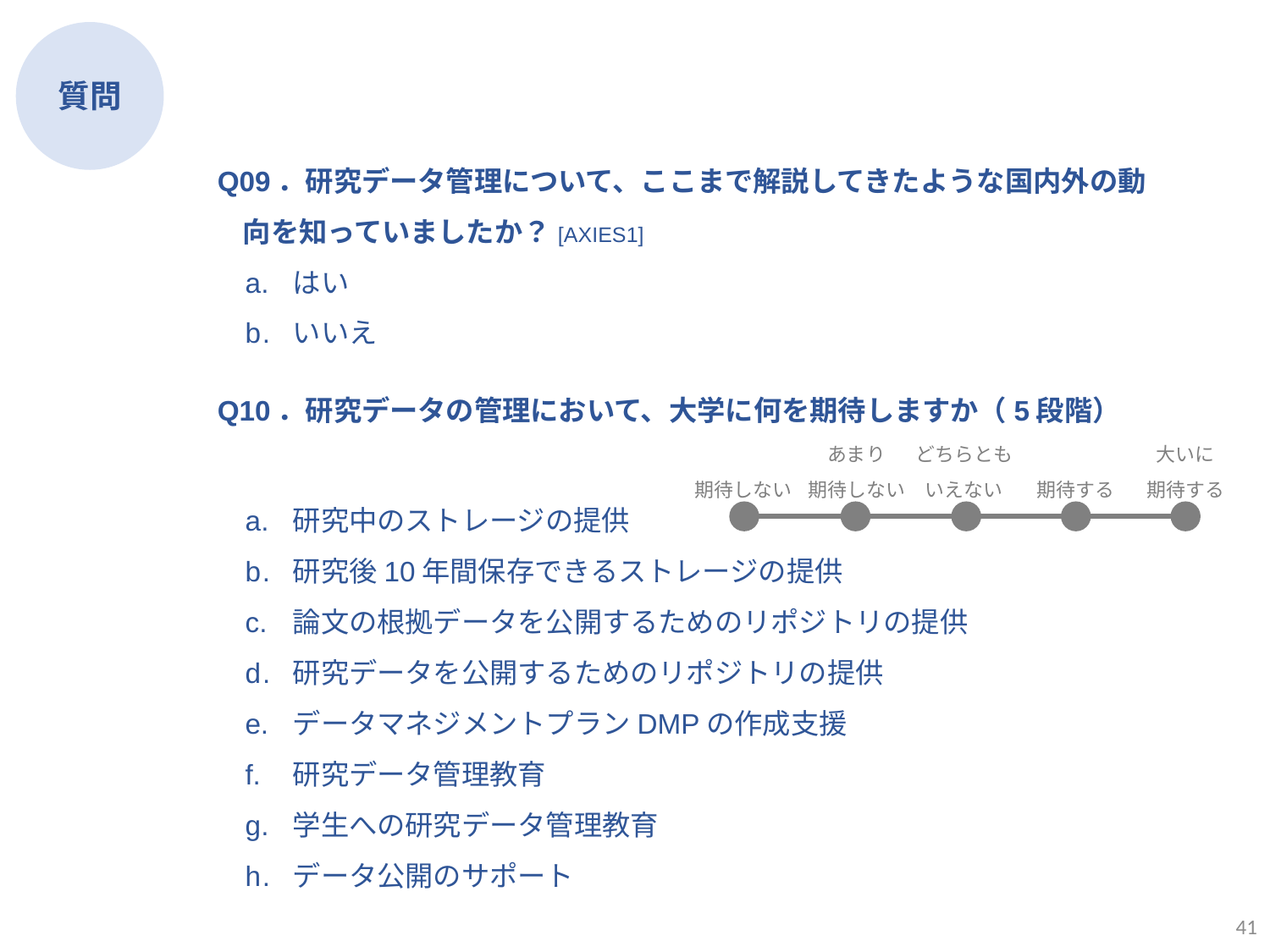

質問
Q09．研究データ管理について、ここまで解説してきたような国内外の動向を知っていましたか？[AXIES1]
はい
いいえ
Q10．研究データの管理において、大学に何を期待しますか（5段階）
あまり
期待しない
どちらとも
いえない
大いに
期待する
期待しない
期待する
研究中のストレージの提供
研究後10年間保存できるストレージの提供
論文の根拠データを公開するためのリポジトリの提供
研究データを公開するためのリポジトリの提供
データマネジメントプランDMPの作成支援
研究データ管理教育
学生への研究データ管理教育
データ公開のサポート

41